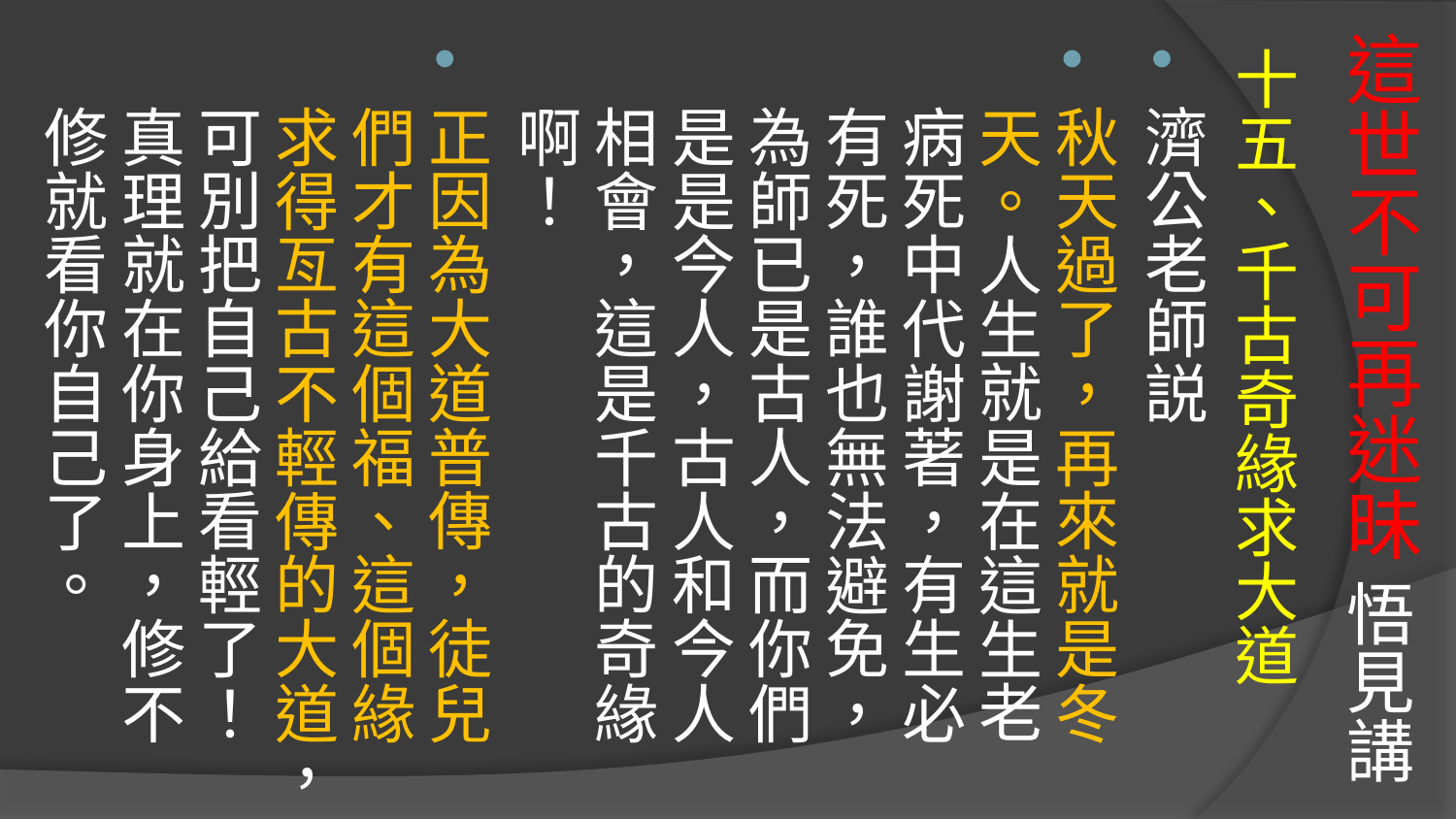

# 這世不可再迷昧 悟見講
十五、千古奇緣求大道
濟公老師説
秋天過了，再來就是冬天。人生就是在這生老病死中代謝著，有生必有死，誰也無法避免，為師已是古人，而你們是是今人，古人和今人相會，這是千古的奇緣啊！
正因為大道普傳，徒兒們才有這個福、這個緣求得亙古不輕傳的大道，可別把自己給看輕了！真理就在你身上，修不修就看你自己了。